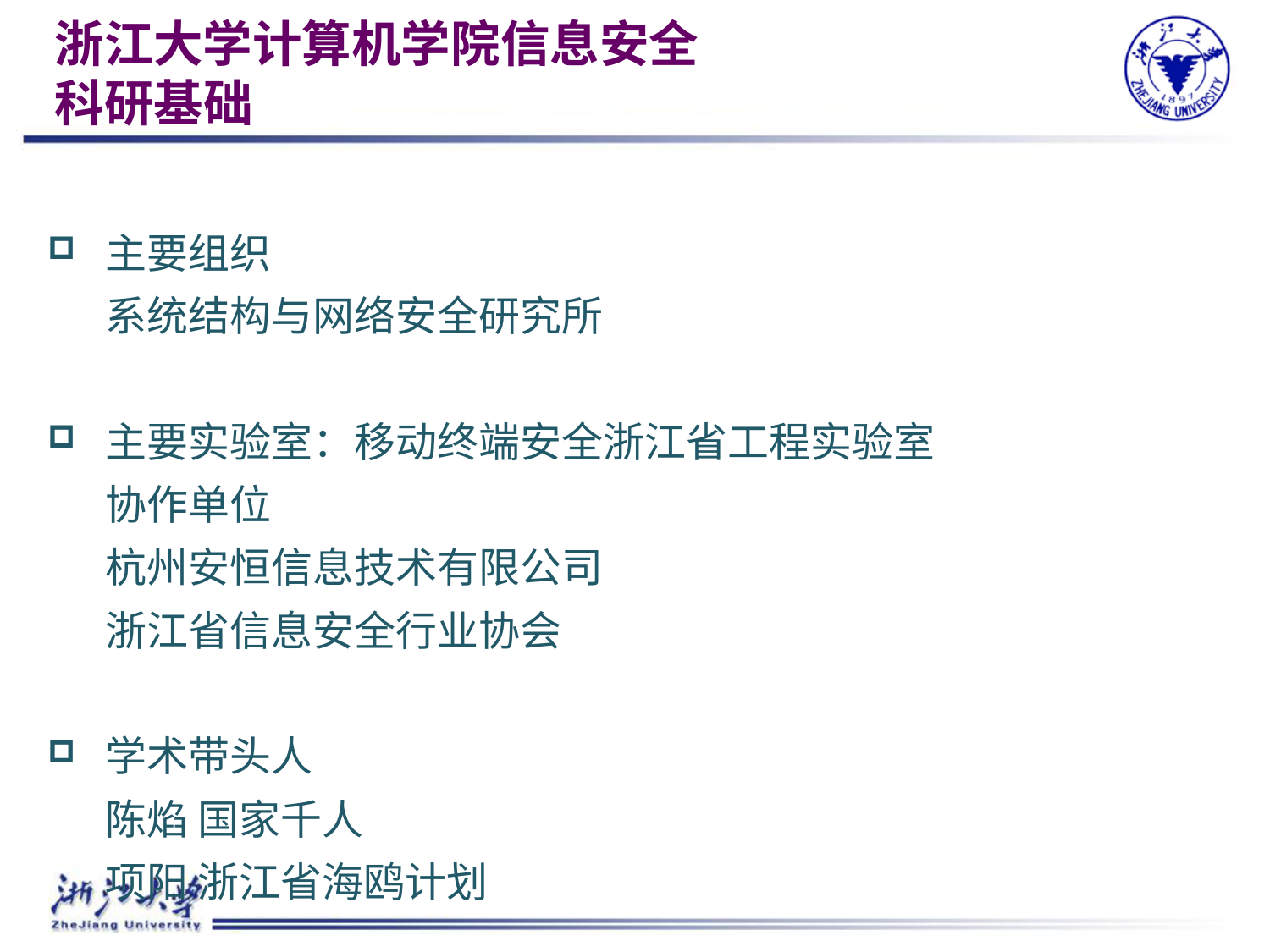

# 浙江大学计算机学院信息安全 科研基础
主要组织
	系统结构与网络安全研究所

主要实验室：移动终端安全浙江省工程实验室
	协作单位
	杭州安恒信息技术有限公司
	浙江省信息安全行业协会

学术带头人
	陈焰 国家千人
	项阳 浙江省海鸥计划